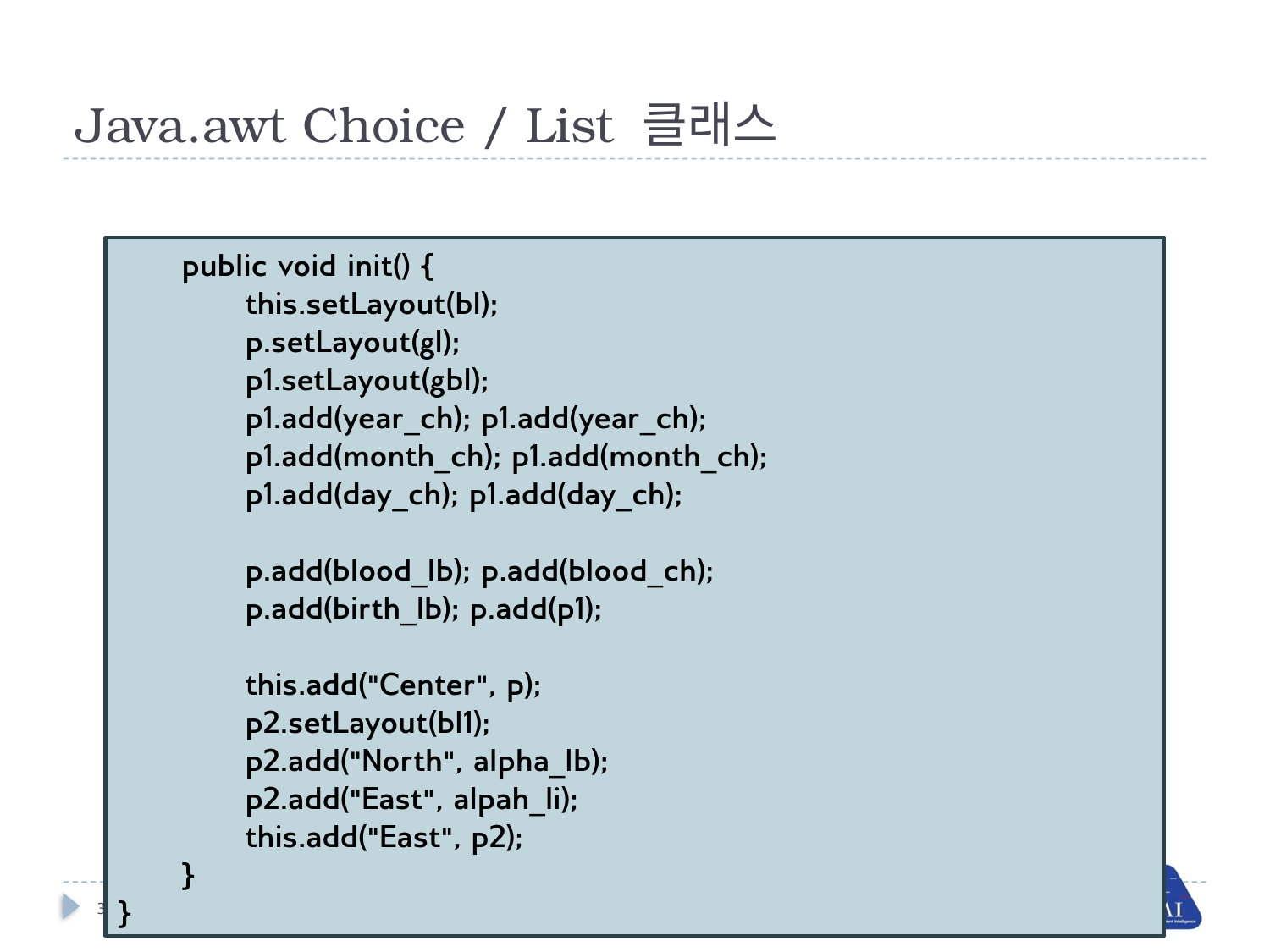

# Java.awt Choice / List 클래스

public void init() {
this.setLayout(bl);
p.setLayout(gl);
p1.setLayout(gbl);
p1.add(year_ch); p1.add(year_ch);
p1.add(month_ch); p1.add(month_ch);
p1.add(day_ch); p1.add(day_ch);

p.add(blood_lb); p.add(blood_ch);
p.add(birth_lb); p.add(p1);

this.add("Center", p);
p2.setLayout(bl1);
p2.add("North", alpha_lb);
p2.add("East", alpah_li);
this.add("East", p2);
}
}